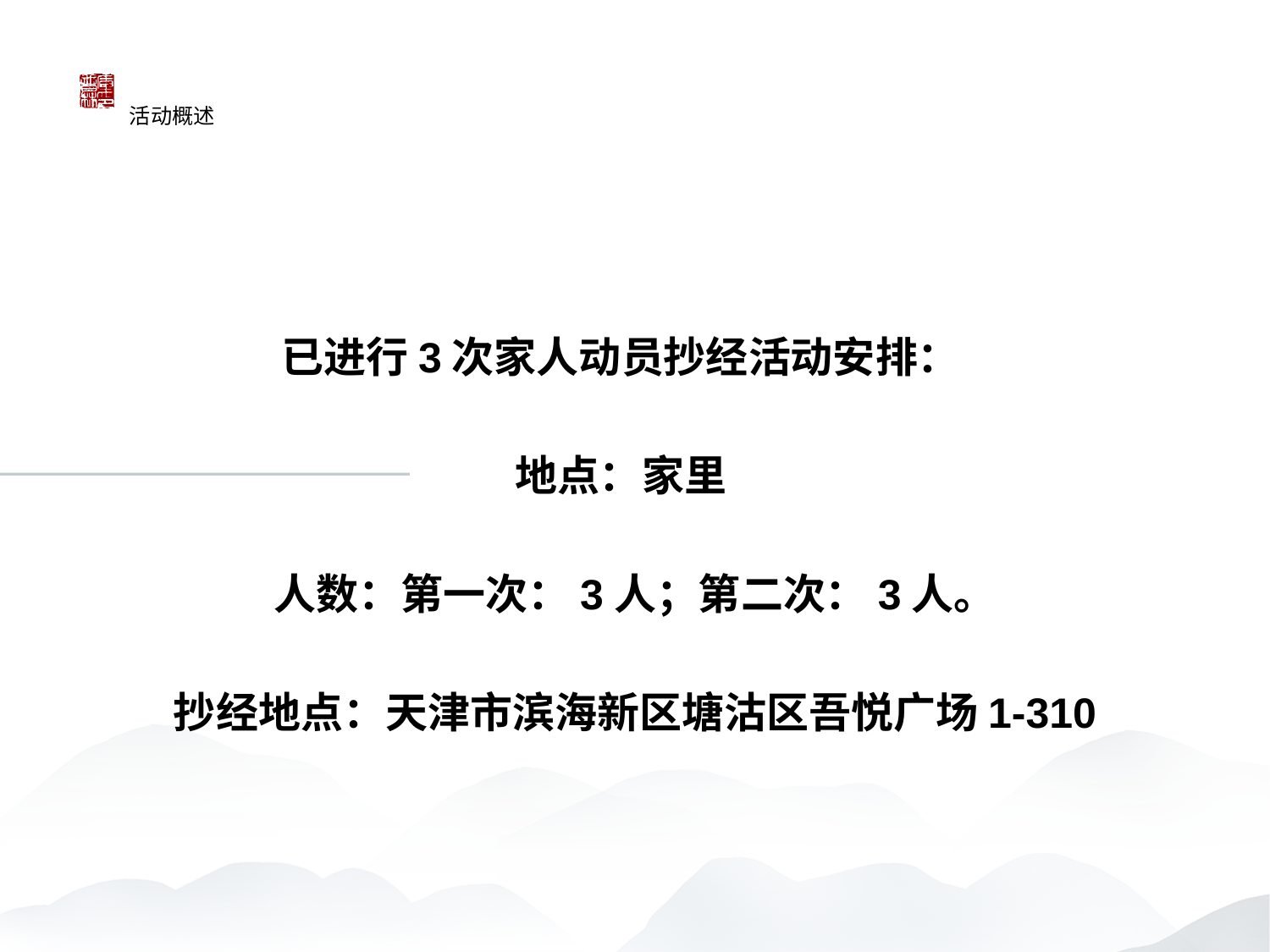

活动概述

已进行3次家人动员抄经活动安排：

地点：家里

人数：第一次：3人；第二次：3人。

抄经地点：天津市滨海新区塘沽区吾悦广场1-310